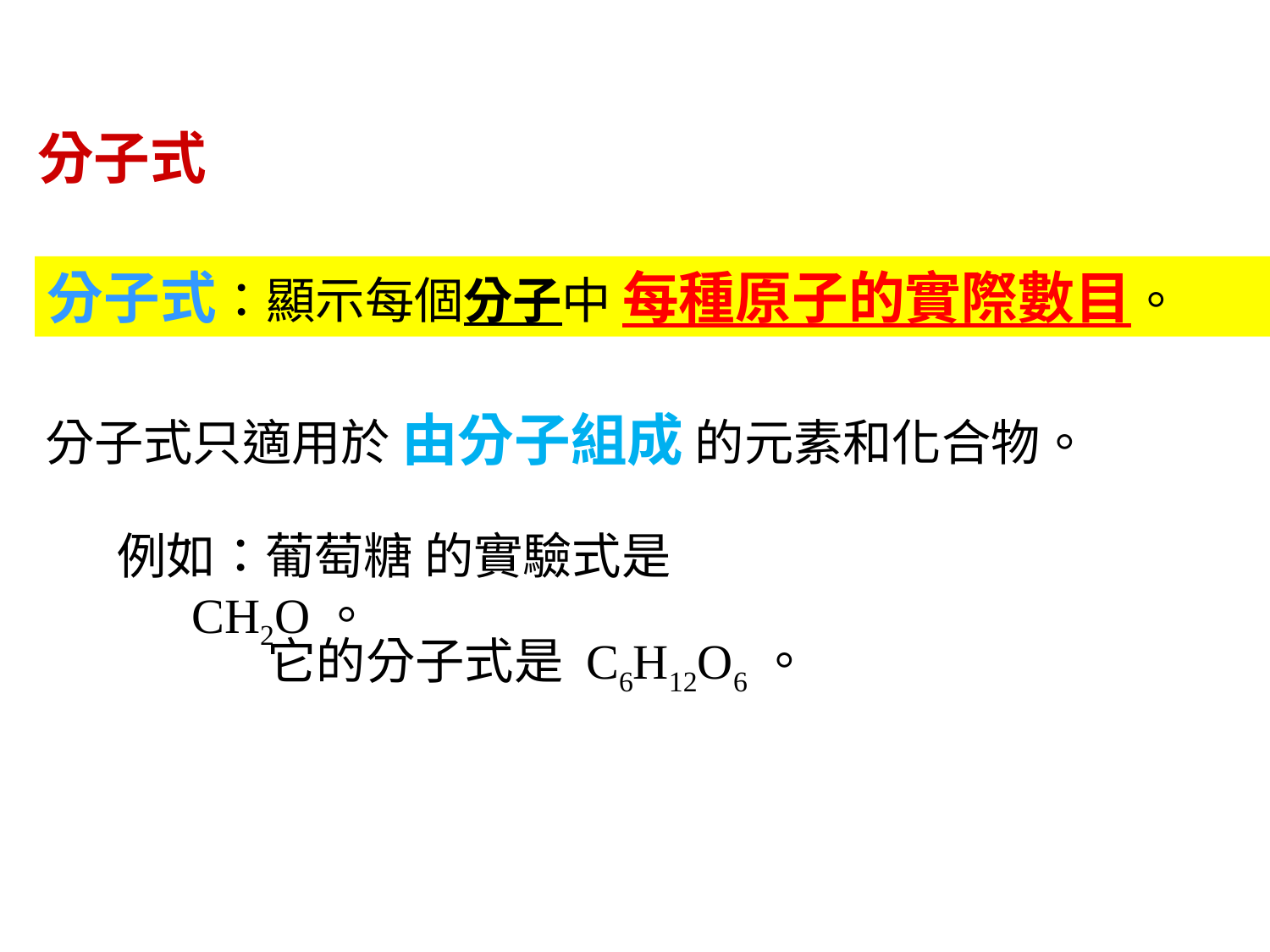

分子式
分子式：顯示每個分子中 每種原子的實際數目。
分子式只適用於 由分子組成 的元素和化合物。
例如：葡萄糖 的實驗式是 CH2O。
它的分子式是 C6H12O6。